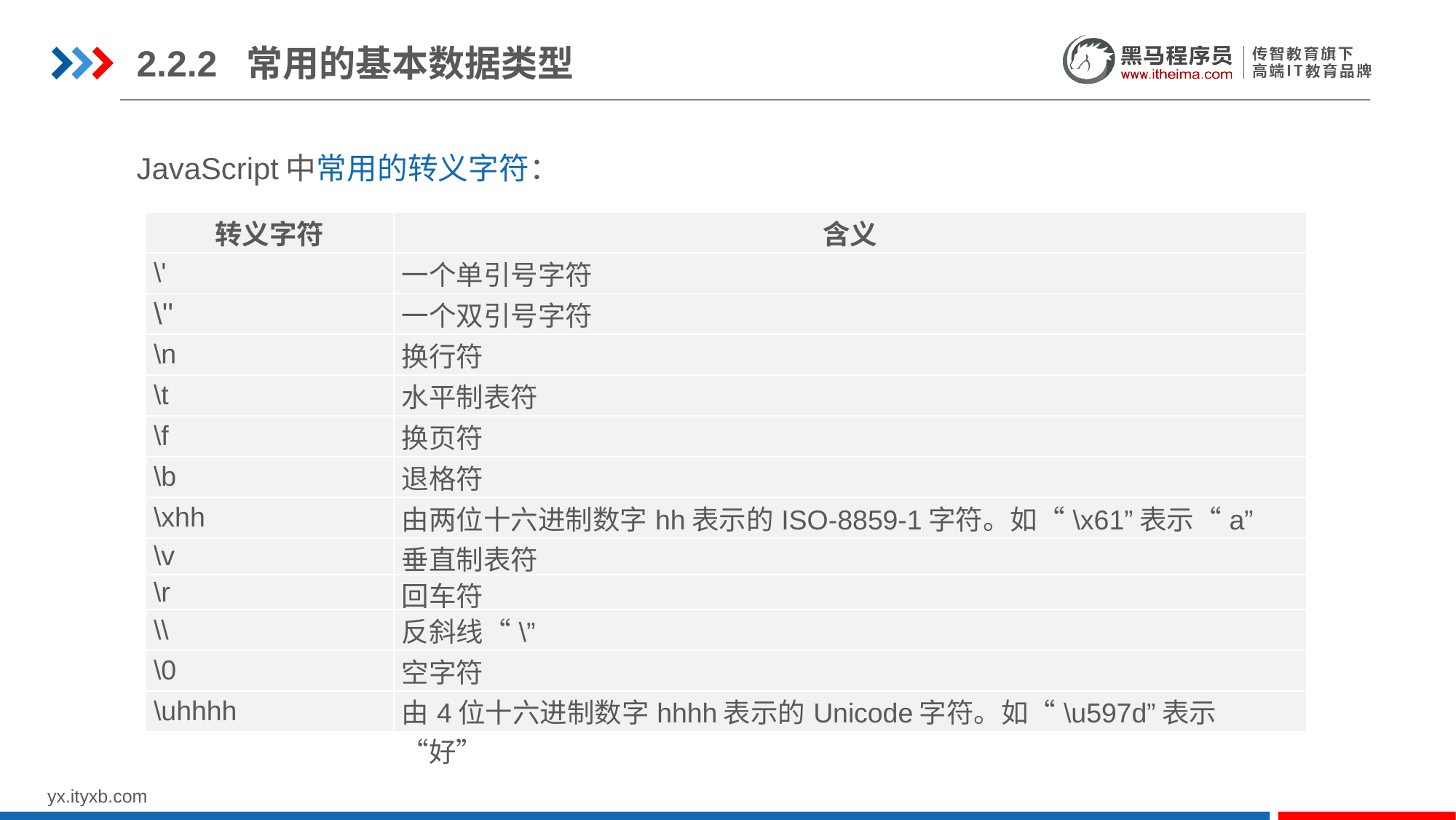

2.2.2  常用的基本数据类型
JavaScript中常用的转义字符：

| 转义字符 | 含义 |
| --- | --- |
| \' | 一个单引号字符 |
| \'' | 一个双引号字符 |
| \n | 换行符 |
| \t | 水平制表符 |
| \f | 换页符 |
| \b | 退格符 |
| \xhh | 由两位十六进制数字hh表示的ISO-8859-1字符。如“\x61”表示“a” |
| \v | 垂直制表符 |
| \r |  |
| readAsDataURL() | 回车符 |
| \\ | 反斜线“\” |
| \0 | 空字符 |
| \uhhhh | 由4位十六进制数字hhhh表示的Unicode字符。如“\u597d”表示“好” |